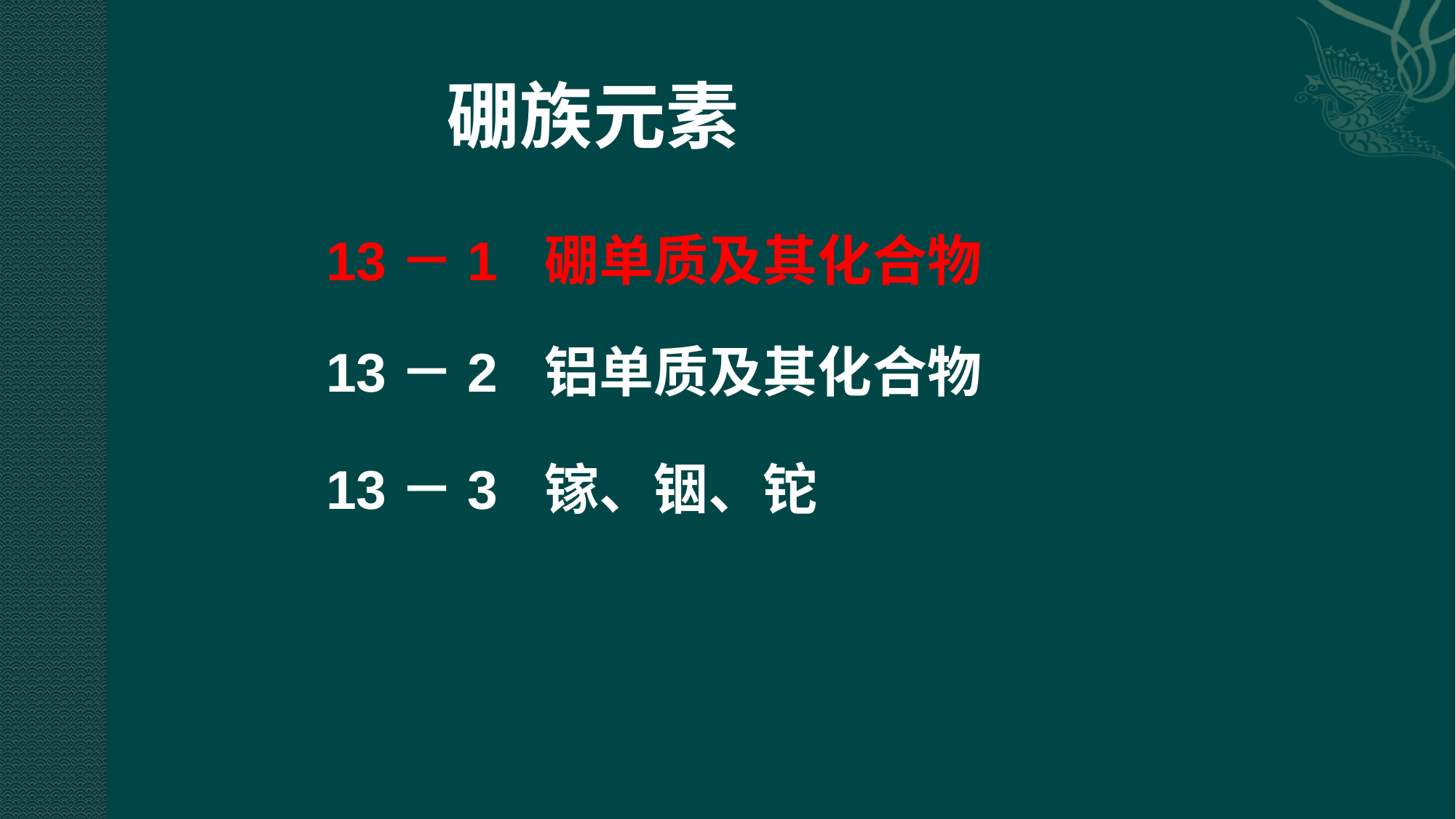

硼族元素
13－1	硼单质及其化合物
13－2	铝单质及其化合物
13－3	镓、铟、铊